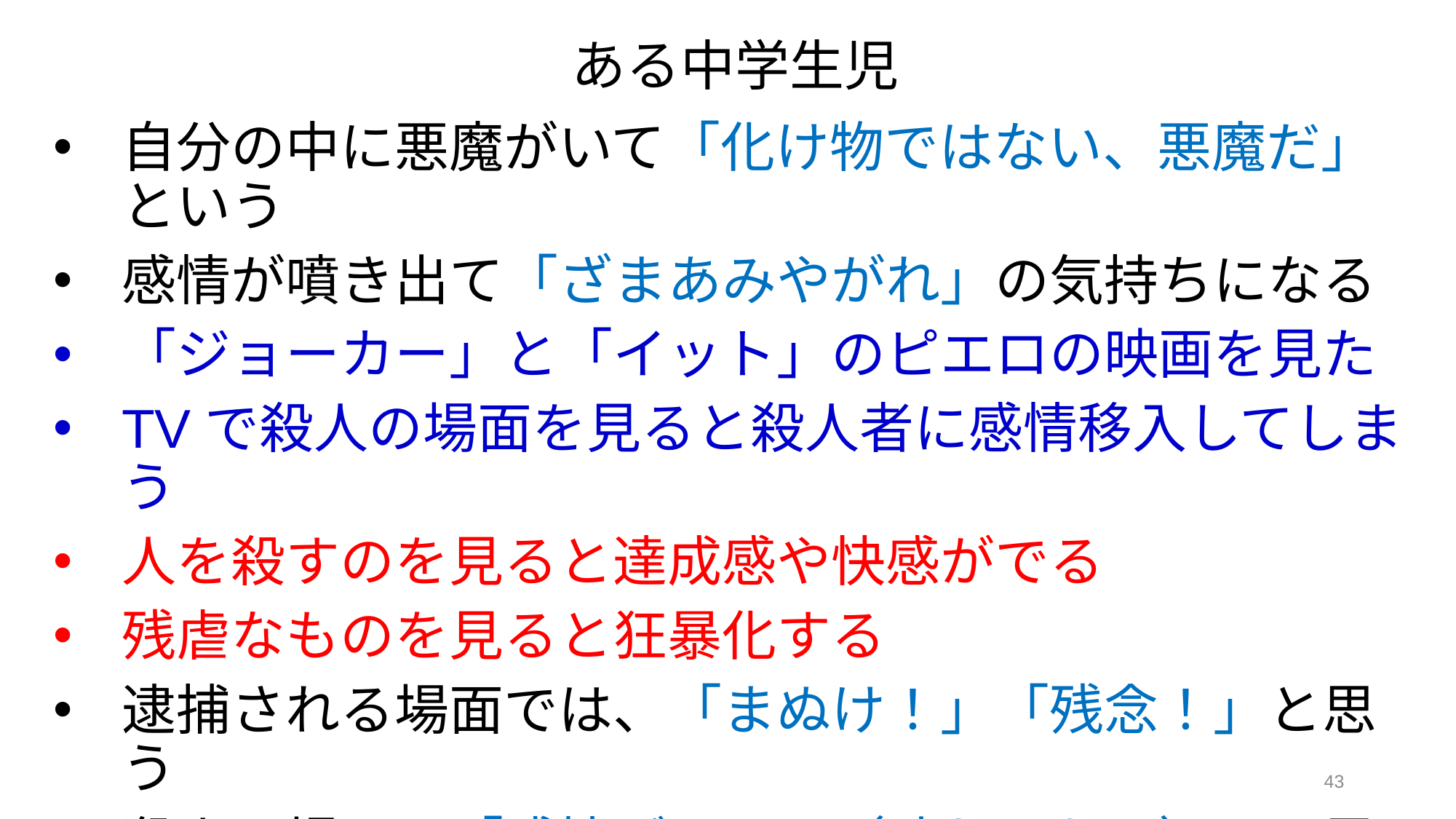

# ある中学生児
自分の中に悪魔がいて「化け物ではない、悪魔だ」という
感情が噴き出て「ざまあみやがれ」の気持ちになる
「ジョーカー」と「イット」のピエロの映画を見た
TVで殺人の場面を見ると殺人者に感情移入してしまう
人を殺すのを見ると達成感や快感がでる
残虐なものを見ると狂暴化する
逮捕される場面では、「まぬけ！」「残念！」と思う
殺人の場面で「感情がほしい（味わいたい）」と思う
感情に出した方がいい？　出さない方がいい？

43